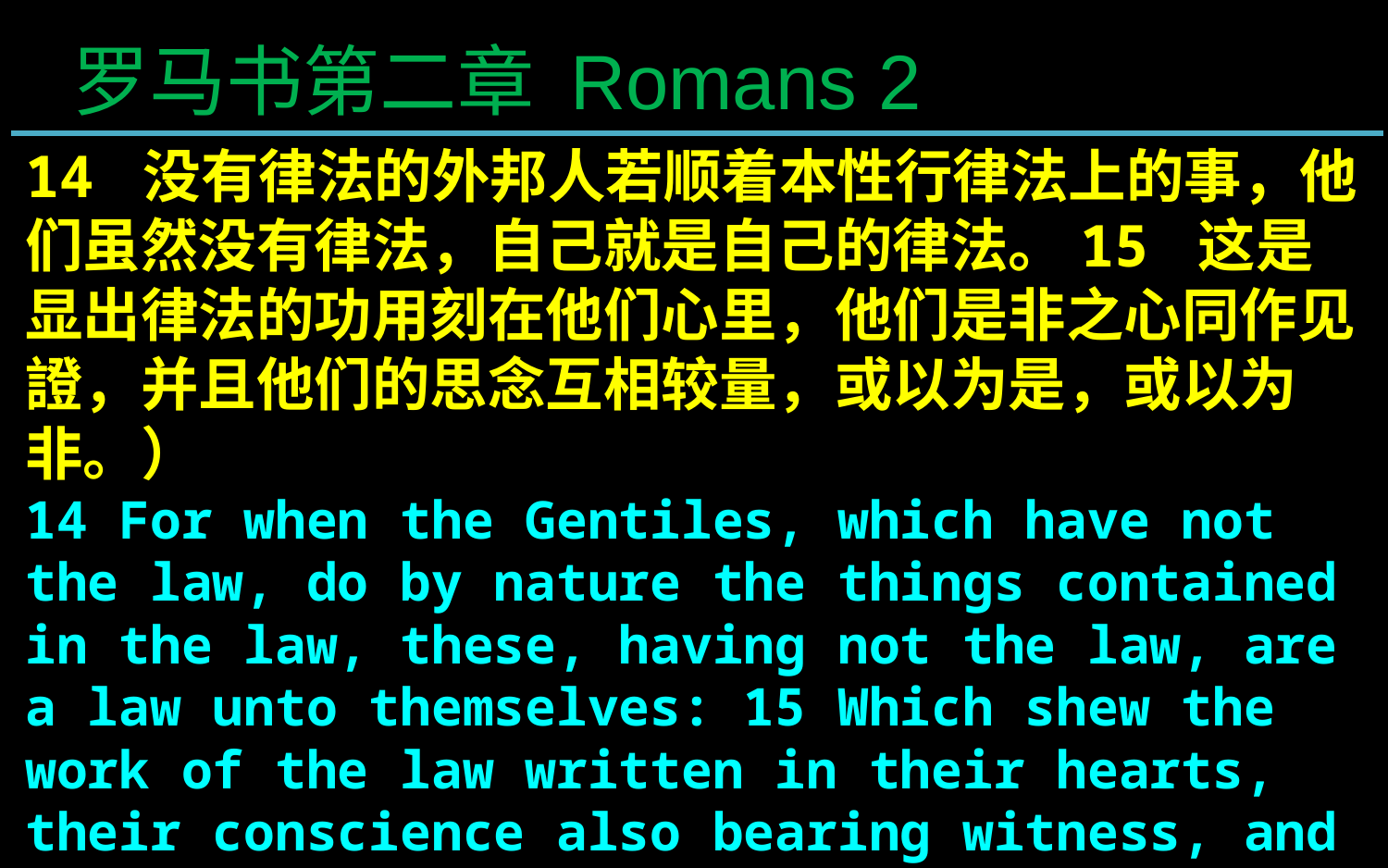

罗马书第二章 Romans 2
14 没有律法的外邦人若顺着本性行律法上的事，他们虽然没有律法，自己就是自己的律法。15 这是显出律法的功用刻在他们心里，他们是非之心同作见證，并且他们的思念互相较量，或以为是，或以为非。）
14 For when the Gentiles, which have not the law, do by nature the things contained in the law, these, having not the law, are a law unto themselves: 15 Which shew the work of the law written in their hearts, their conscience also bearing witness, and their thoughts the mean while accusing or else excusing one another;)